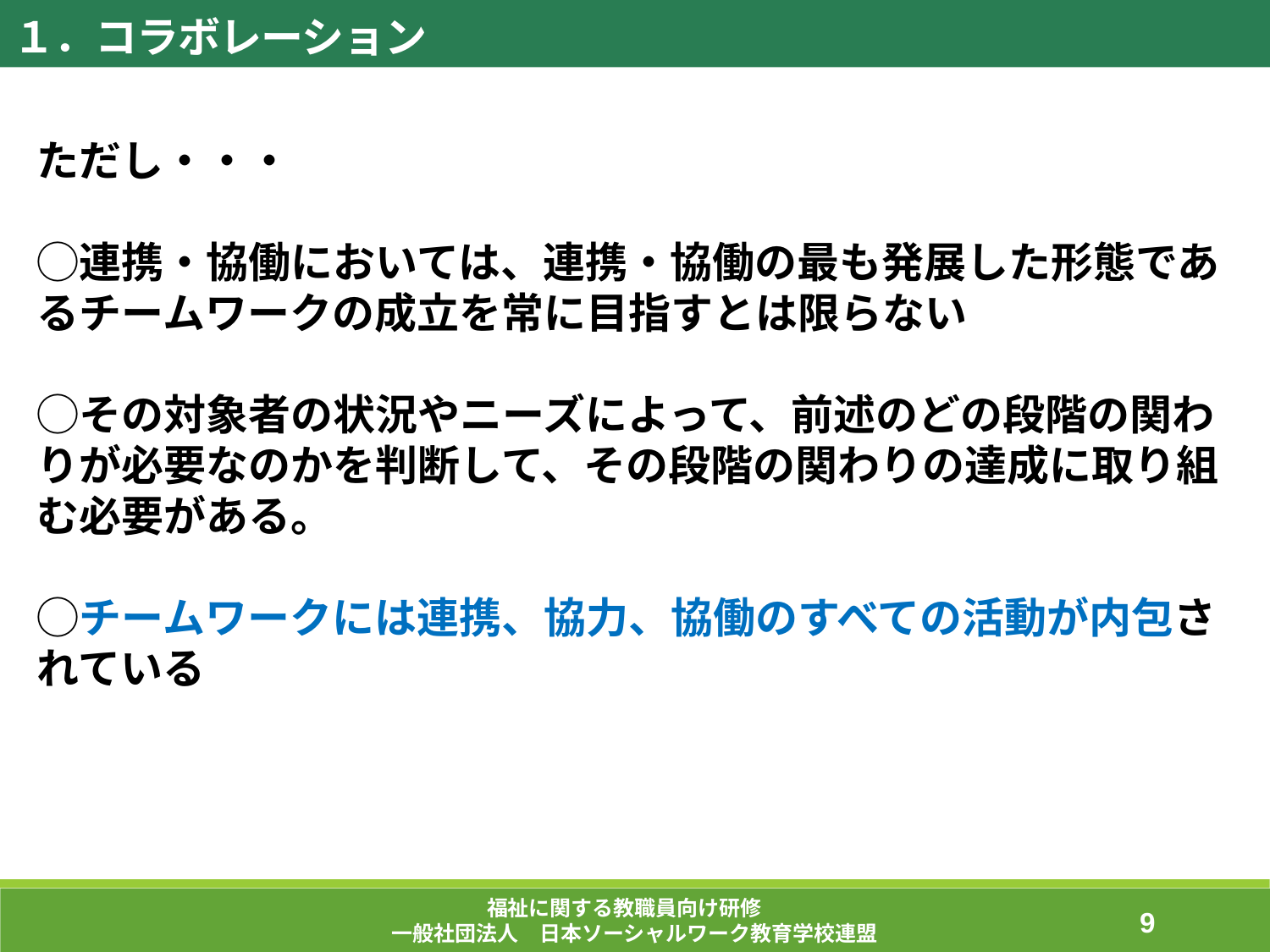

１．コラボレーション
ただし・・・
◯連携・協働においては、連携・協働の最も発展した形態であるチームワークの成立を常に目指すとは限らない
◯その対象者の状況やニーズによって、前述のどの段階の関わりが必要なのかを判断して、その段階の関わりの達成に取り組む必要がある。
◯チームワークには連携、協力、協働のすべての活動が内包されている
福祉に関する教職員向け研修
一般社団法人　日本ソーシャルワーク教育学校連盟
9